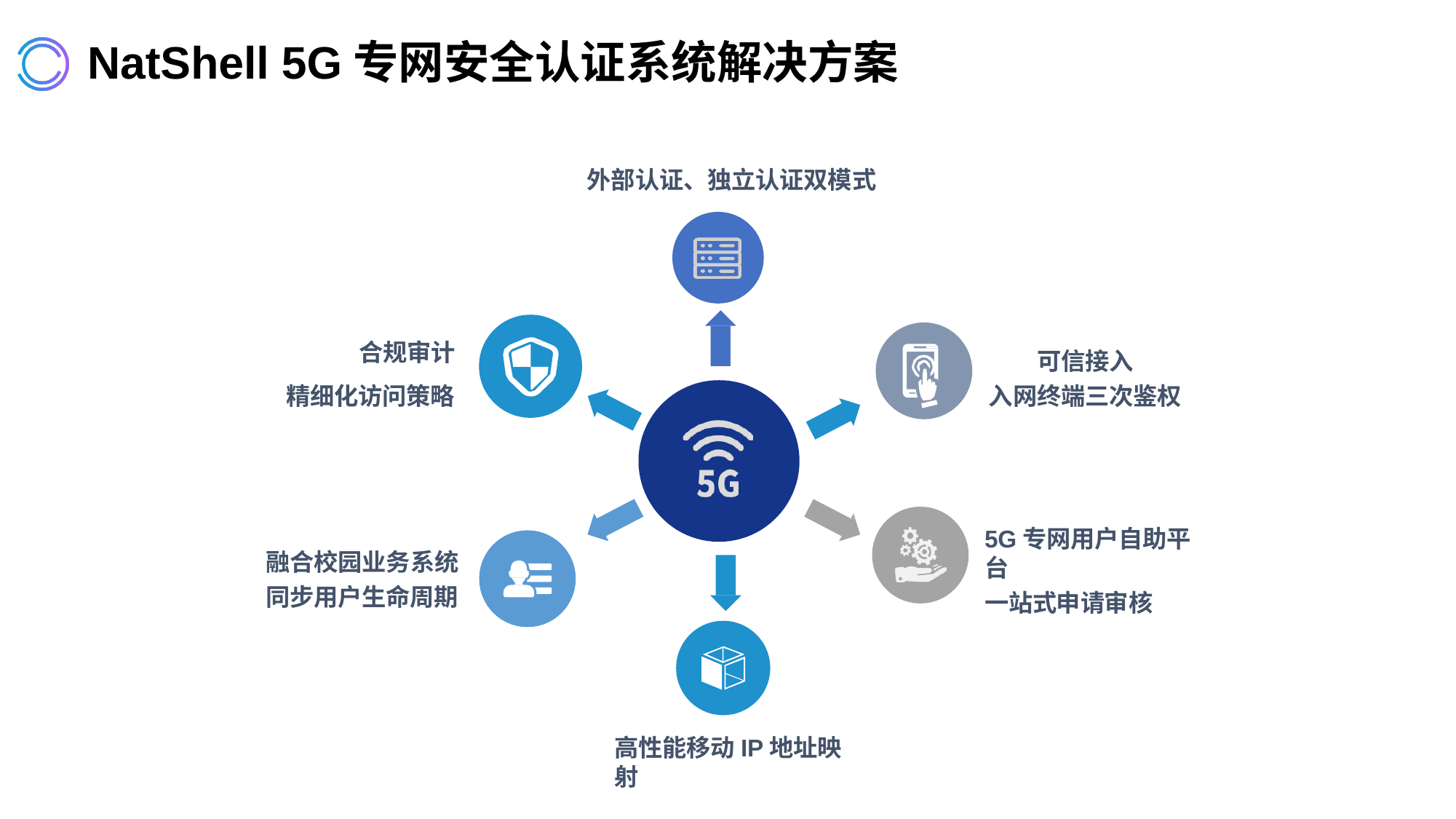

# NatShell 5G专网安全认证系统解决方案
外部认证、独立认证双模式

合规审计 精细化访问策略

可信接入
入网终端三次鉴权

5G专网用户自助平台
一站式申请审核

融合校园业务系统
同步用户生命周期

高性能移动IP地址映射